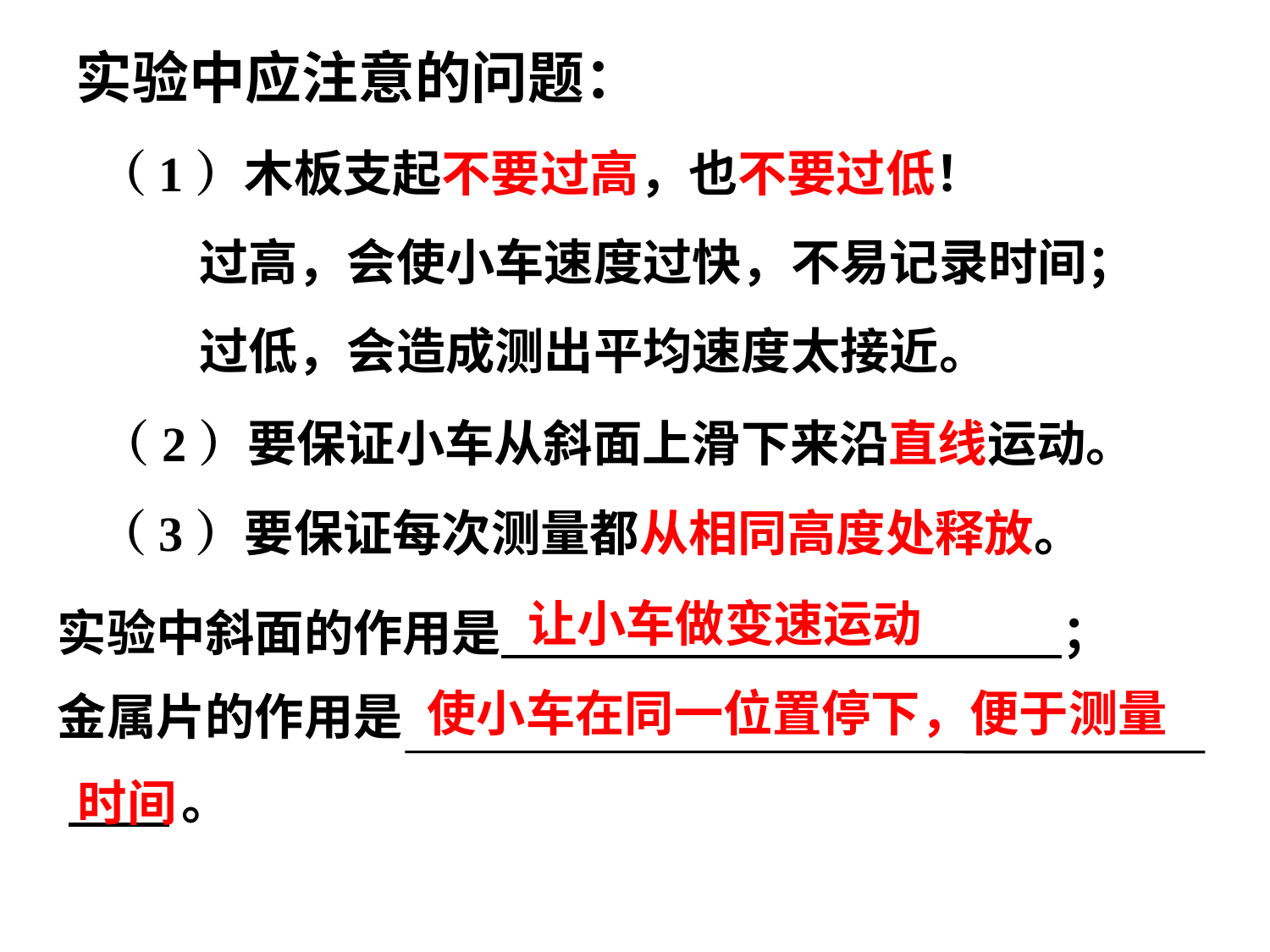

# 实验中应注意的问题：
（1）木板支起不要过高，也不要过低！
        过高，会使小车速度过快，不易记录时间；
        过低，会造成测出平均速度太接近。
 （2）要保证小车从斜面上滑下来沿直线运动。
（3）要保证每次测量都从相同高度处释放。
让小车做变速运动
实验中斜面的作用是                                                  ；
金属片的作用是
          。

使小车在同一位置停下，便于测量
时间